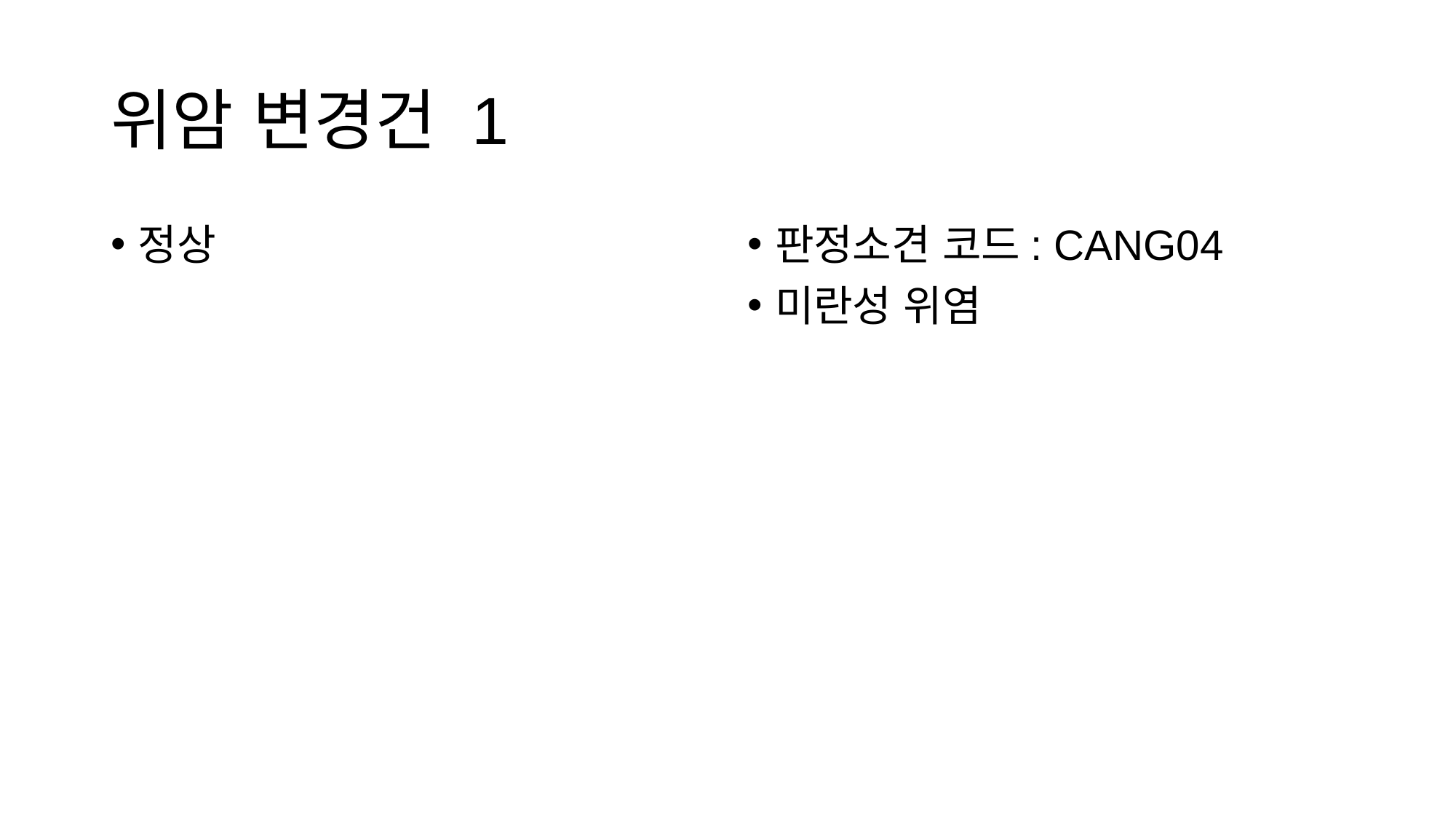

# 위암 변경건 1
정상

판정소견 코드: CANG04
미란성 위염